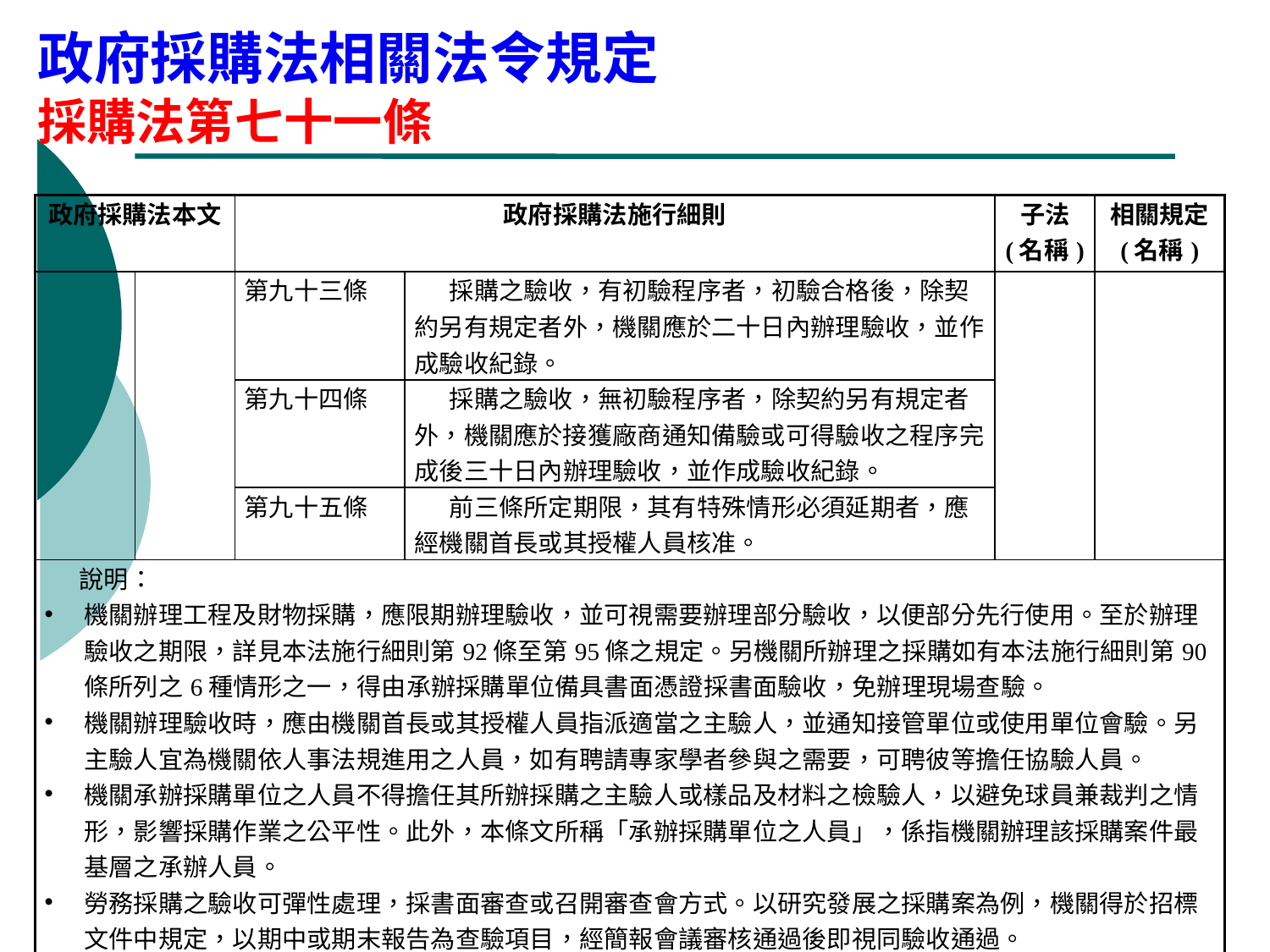

# 政府採購法相關法令規定 採購法第七十一條
| 政府採購法本文 |  | 政府採購法施行細則 |  | 子法 (名稱) | 相關規定 (名稱) |
| --- | --- | --- | --- | --- | --- |
|  |  | 第九十三條 | 採購之驗收，有初驗程序者，初驗合格後，除契約另有規定者外，機關應於二十日內辦理驗收，並作成驗收紀錄。 |  |  |
|  |  | 第九十四條 | 採購之驗收，無初驗程序者，除契約另有規定者外，機關應於接獲廠商通知備驗或可得驗收之程序完成後三十日內辦理驗收，並作成驗收紀錄。 |  |  |
|  |  | 第九十五條 | 前三條所定期限，其有特殊情形必須延期者，應經機關首長或其授權人員核准。 |  |  |
| 說明： 機關辦理工程及財物採購，應限期辦理驗收，並可視需要辦理部分驗收，以便部分先行使用。至於辦理驗收之期限，詳見本法施行細則第92條至第95條之規定。另機關所辦理之採購如有本法施行細則第90條所列之6種情形之一，得由承辦採購單位備具書面憑證採書面驗收，免辦理現場查驗。 機關辦理驗收時，應由機關首長或其授權人員指派適當之主驗人，並通知接管單位或使用單位會驗。另主驗人宜為機關依人事法規進用之人員，如有聘請專家學者參與之需要，可聘彼等擔任協驗人員。 機關承辦採購單位之人員不得擔任其所辦採購之主驗人或樣品及材料之檢驗人，以避免球員兼裁判之情形，影響採購作業之公平性。此外，本條文所稱「承辦採購單位之人員」，係指機關辦理該採購案件最基層之承辦人員。 勞務採購之驗收可彈性處理，採書面審查或召開審查會方式。以研究發展之採購案為例，機關得於招標文件中規定，以期中或期末報告為查驗項目，經簡報會議審核通過後即視同驗收通過。 依據(八八)工程企字第八八一九六三五號函：機關於廠商履約施工中所辦理之估驗程序，非屬驗收，亦不適用政府採購法所定監辦之規定，主(會)計單位無需派員監辦。 依據(八八)工程企字第八八一一三六九號函：機關辦理初驗，其主持初驗人員仍適用政府採購法第七十一條第三項之規定。 |  |  |  |  |  |